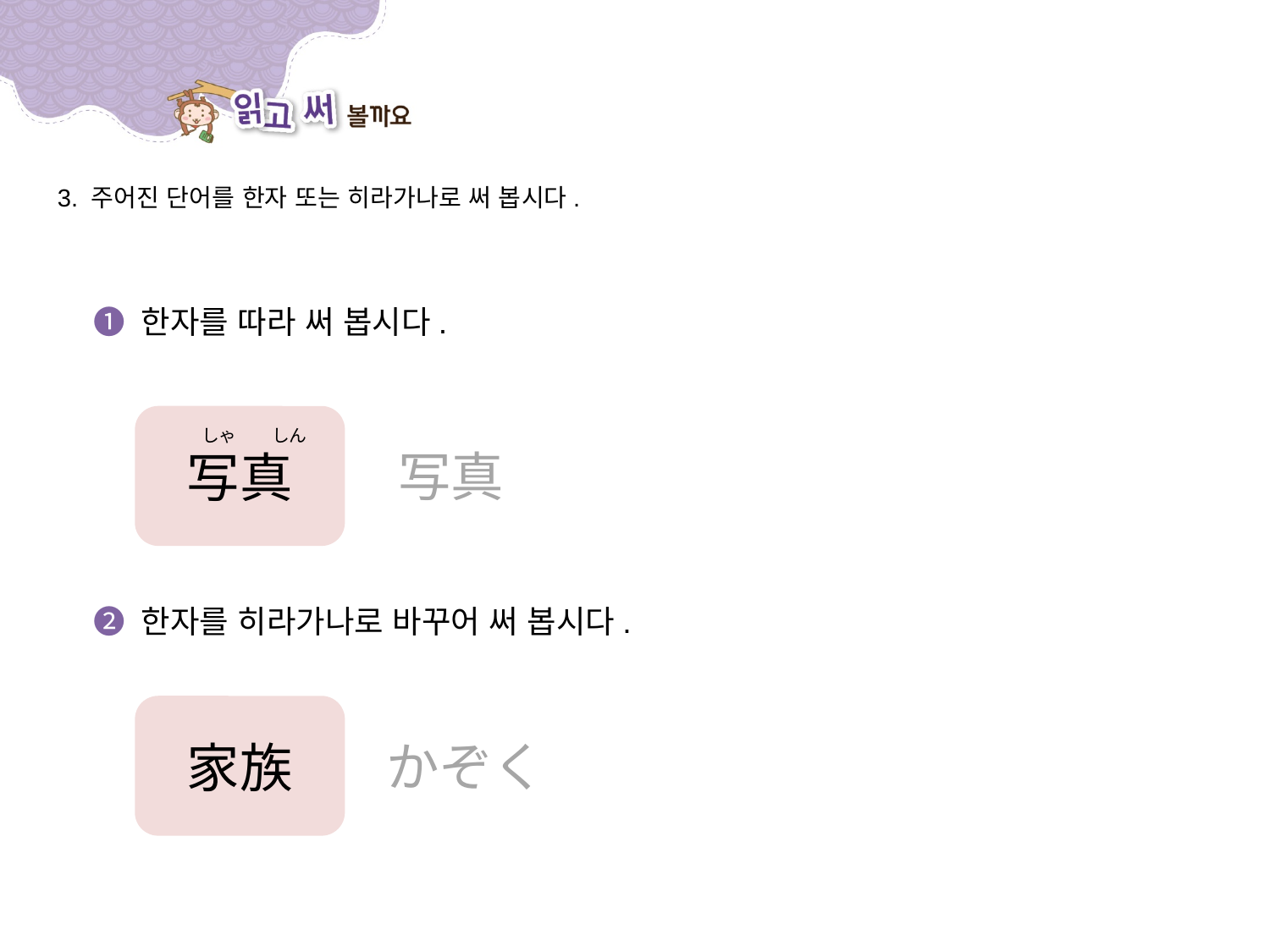

3. 주어진 단어를 한자 또는 히라가나로 써 봅시다.
➊ 한자를 따라 써 봅시다.
写真
しゃ　　しん
写真
➋ 한자를 히라가나로 바꾸어 써 봅시다.
家族
かぞく